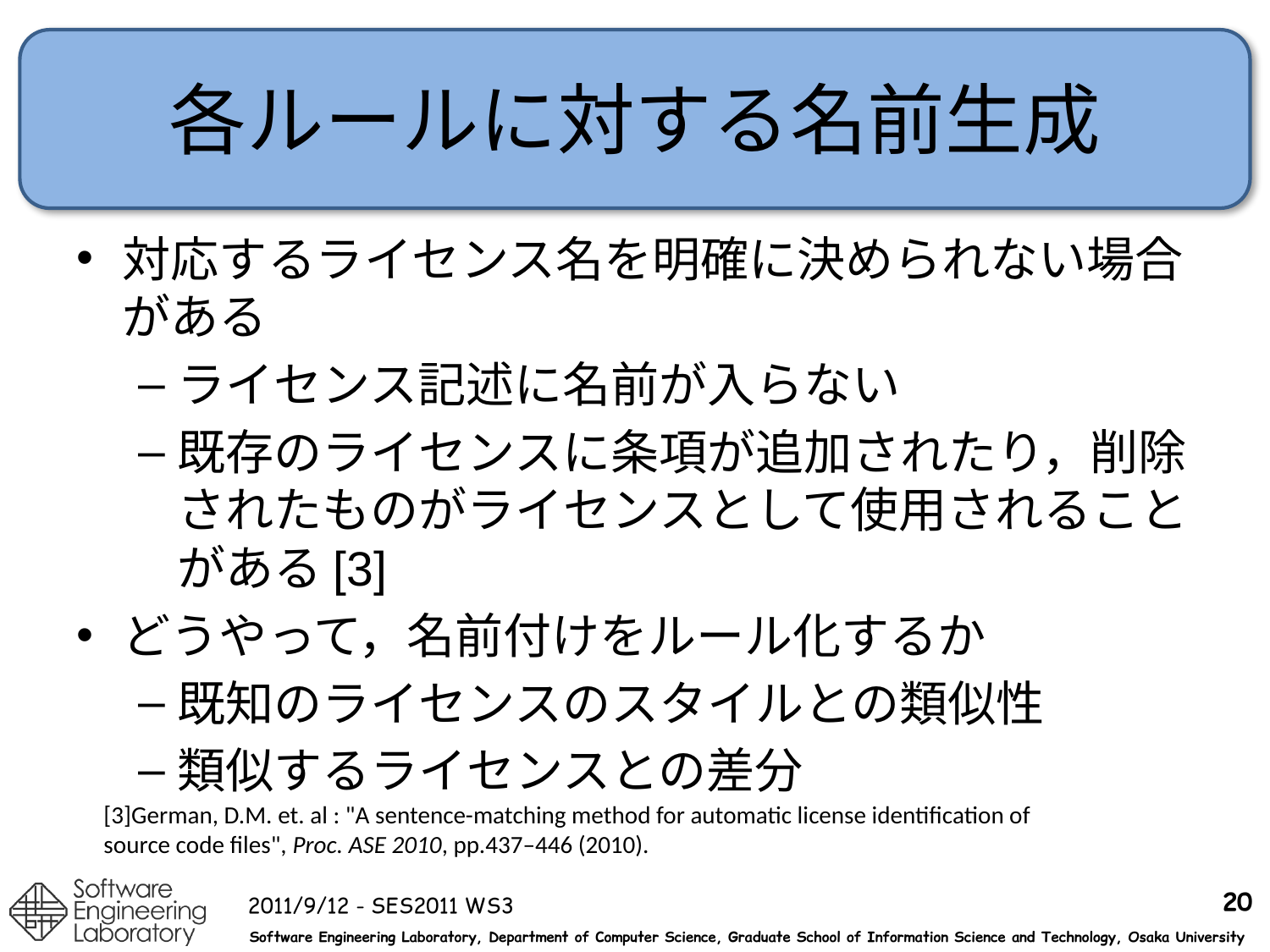

# 各ルールに対する名前生成
対応するライセンス名を明確に決められない場合がある
ライセンス記述に名前が入らない
既存のライセンスに条項が追加されたり，削除されたものがライセンスとして使用されることがある[3]
どうやって，名前付けをルール化するか
既知のライセンスのスタイルとの類似性
類似するライセンスとの差分
[3]German, D.M. et. al : "A sentence-matching method for automatic license identification of source code files", Proc. ASE 2010, pp.437–446 (2010).
20
2011/9/12 - SES2011 WS3